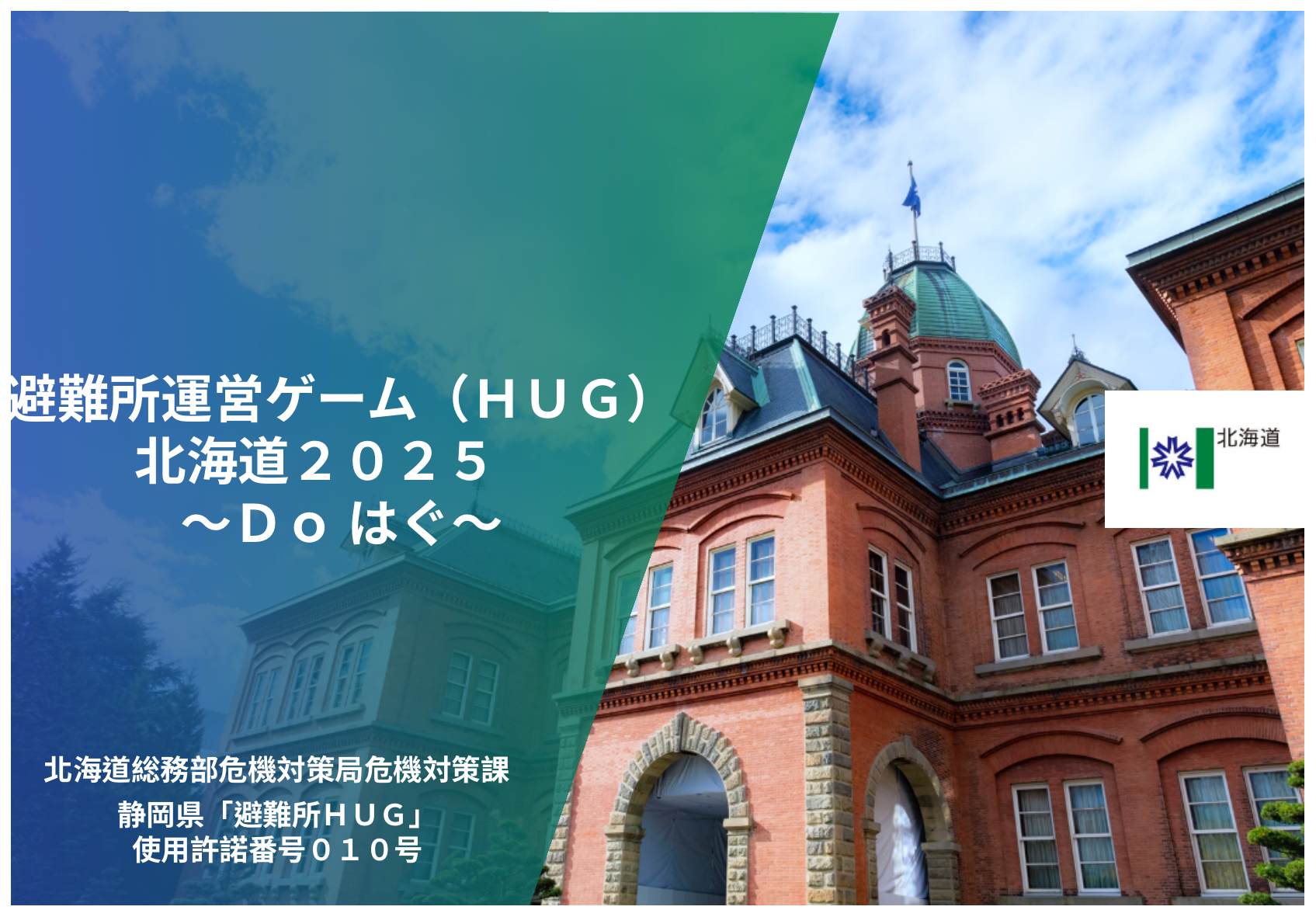

避難所運営ゲーム（ＨＵＧ）
北海道２０２５　
～Ｄｏ はぐ～
北海道総務部危機対策局危機対策課
静岡県「避難所ＨＵＧ」
使用許諾番号０１０号